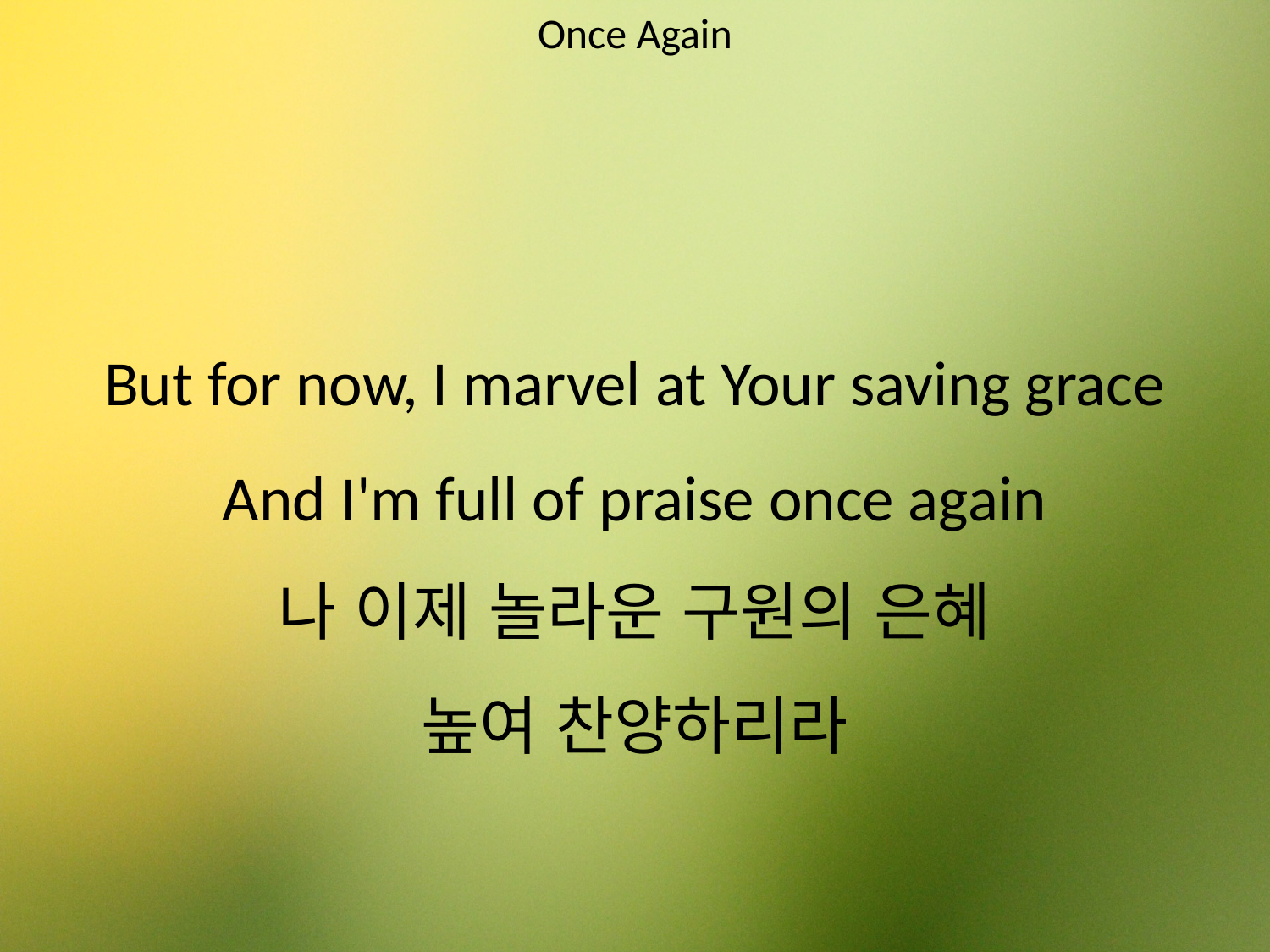

Once Again
#
But for now, I marvel at Your saving grace
And I'm full of praise once again
나 이제 놀라운 구원의 은혜
높여 찬양하리라